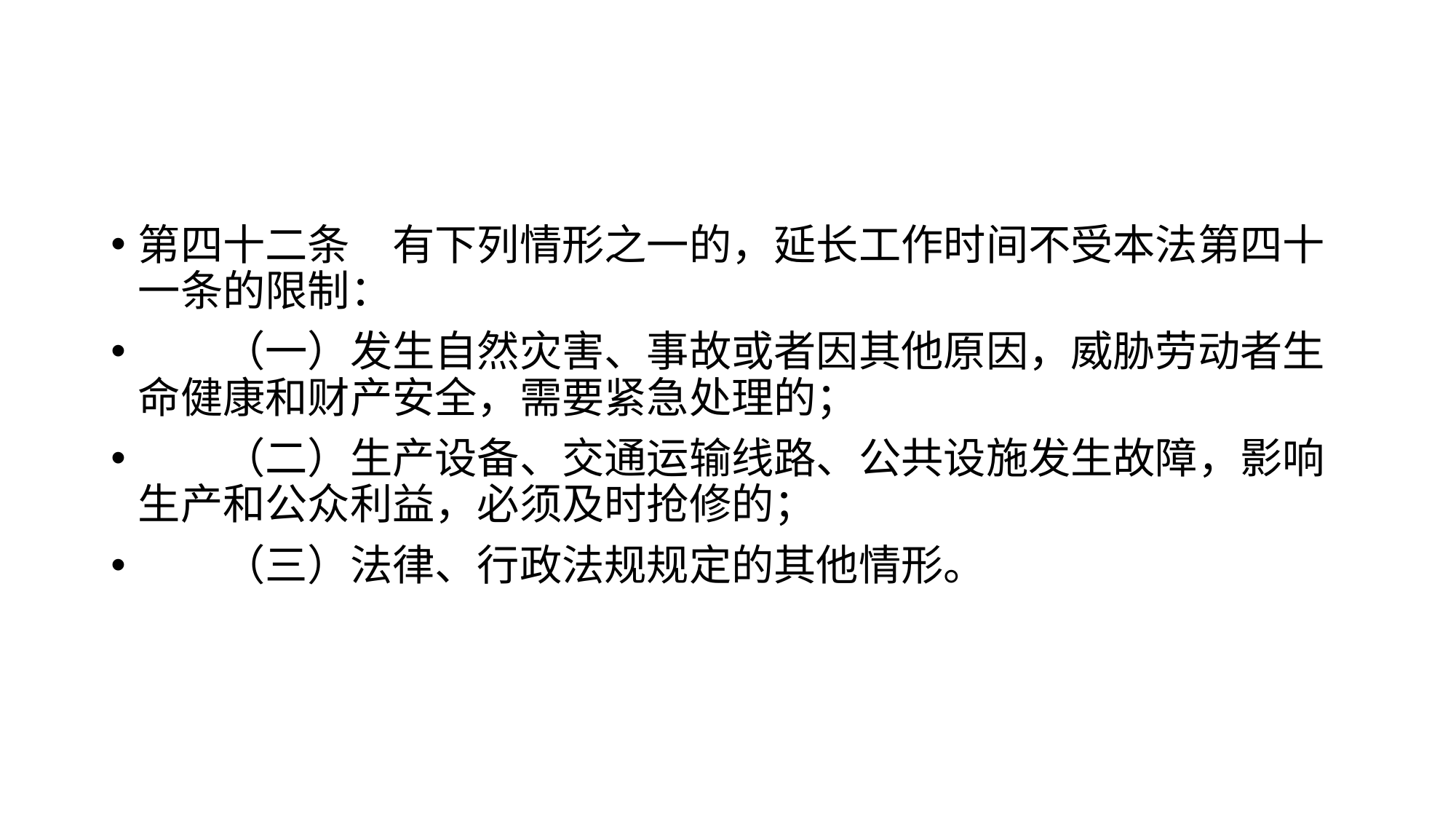

#
第四十二条　有下列情形之一的，延长工作时间不受本法第四十一条的限制：
　　（一）发生自然灾害、事故或者因其他原因，威胁劳动者生命健康和财产安全，需要紧急处理的；
　　（二）生产设备、交通运输线路、公共设施发生故障，影响生产和公众利益，必须及时抢修的；
　　（三）法律、行政法规规定的其他情形。